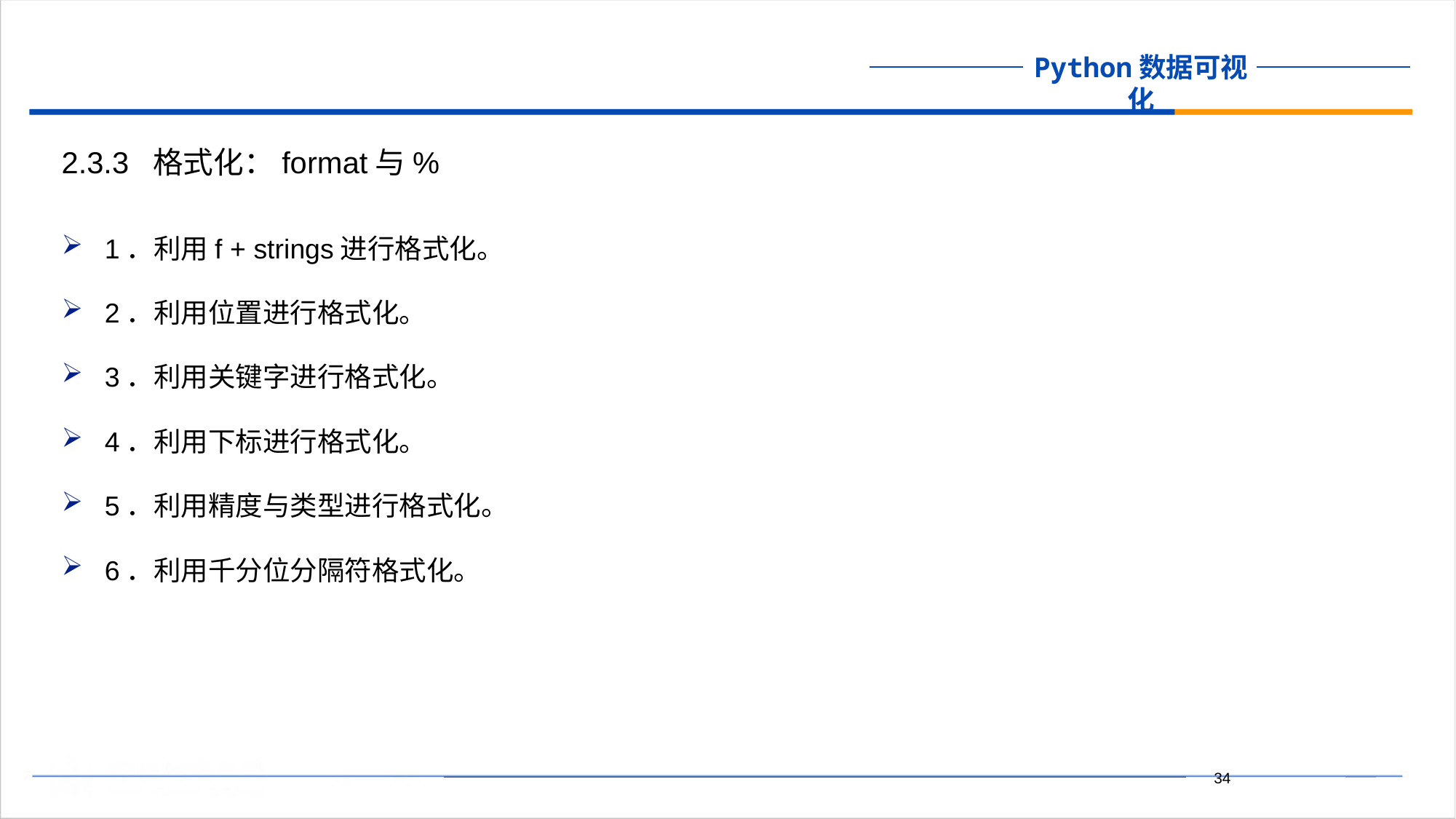

2.3.3  格式化：format与%
1．利用f + strings进行格式化。
2．利用位置进行格式化。
3．利用关键字进行格式化。
4．利用下标进行格式化。
5．利用精度与类型进行格式化。
6．利用千分位分隔符格式化。